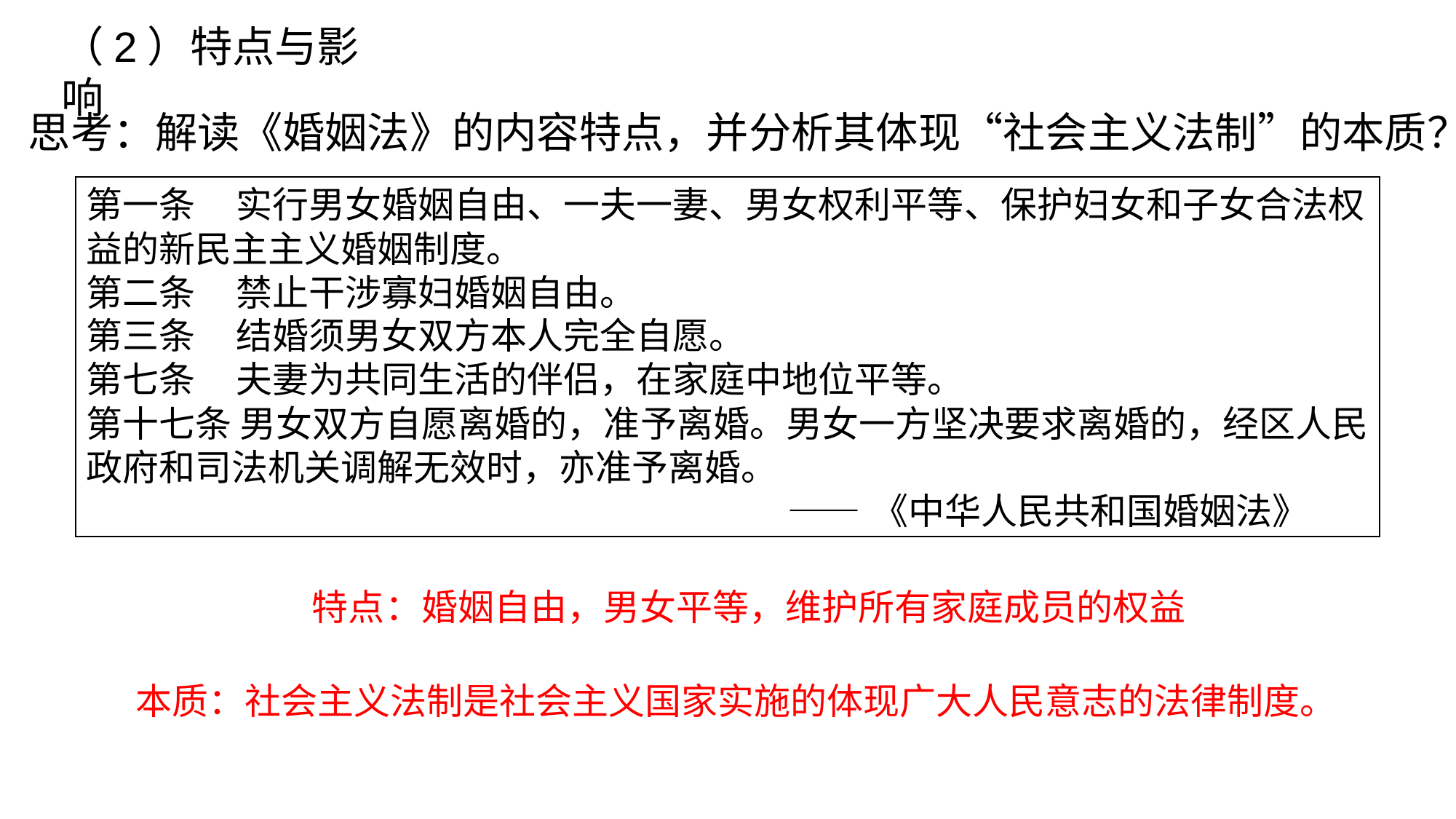

（2）特点与影响
思考：解读《婚姻法》的内容特点，并分析其体现“社会主义法制”的本质？
第一条     实行男女婚姻自由、一夫一妻、男女权利平等、保护妇女和子女合法权益的新民主主义婚姻制度。
第二条     禁止干涉寡妇婚姻自由。
第三条     结婚须男女双方本人完全自愿。
第七条     夫妻为共同生活的伴侣，在家庭中地位平等。
第十七条 男女双方自愿离婚的，准予离婚。男女一方坚决要求离婚的，经区人民政府和司法机关调解无效时，亦准予离婚。
                                                                                      ——《中华人民共和国婚姻法》
特点：婚姻自由，男女平等，维护所有家庭成员的权益
本质：社会主义法制是社会主义国家实施的体现广大人民意志的法律制度。